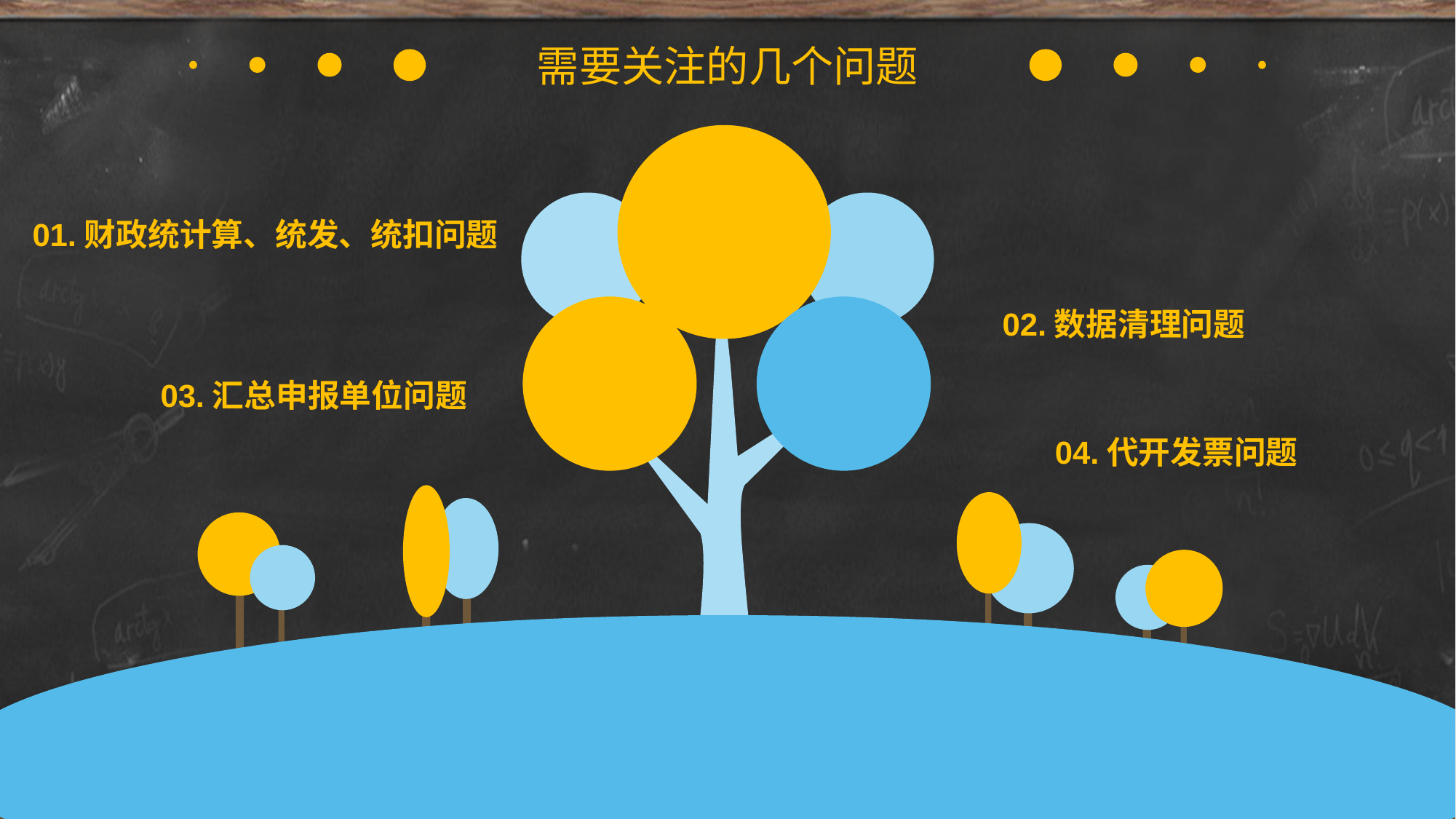

需要关注的几个问题

01.财政统计算、统发、统扣问题

02.数据清理问题
03.汇总申报单位问题
04.代开发票问题